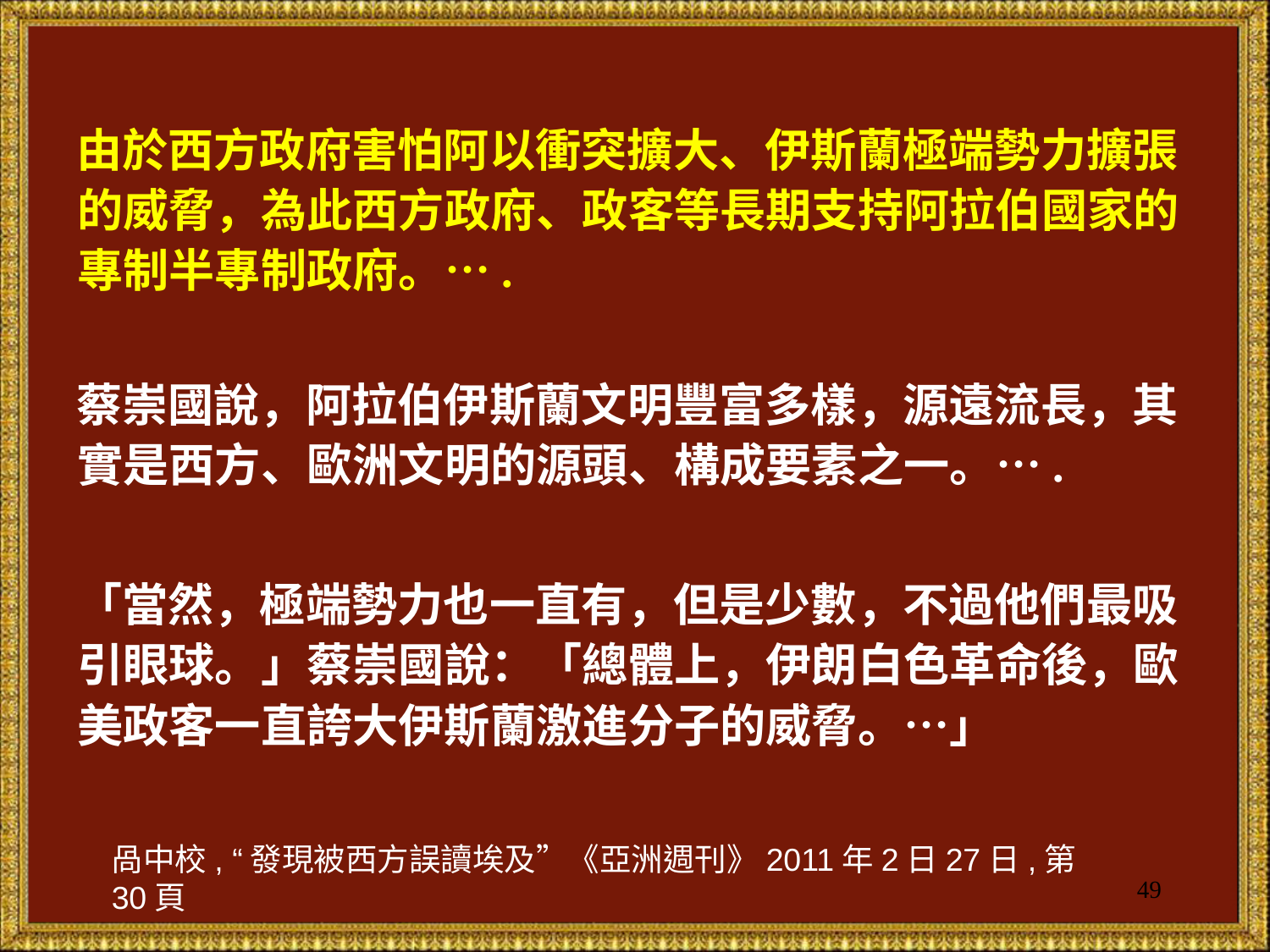

由於西方政府害怕阿以衝突擴大、伊斯蘭極端勢力擴張的威脅，為此西方政府、政客等長期支持阿拉伯國家的專制半專制政府。….

蔡崇國說，阿拉伯伊斯蘭文明豐富多樣，源遠流長，其實是西方、歐洲文明的源頭、構成要素之一。….

「當然，極端勢力也一直有，但是少數，不過他們最吸引眼球。」蔡崇國說：「總體上，伊朗白色革命後，歐美政客一直誇大伊斯蘭激進分子的威脅。…」
咼中校, “發現被西方誤讀埃及”《亞洲週刊》2011年2日27日,第30頁
49